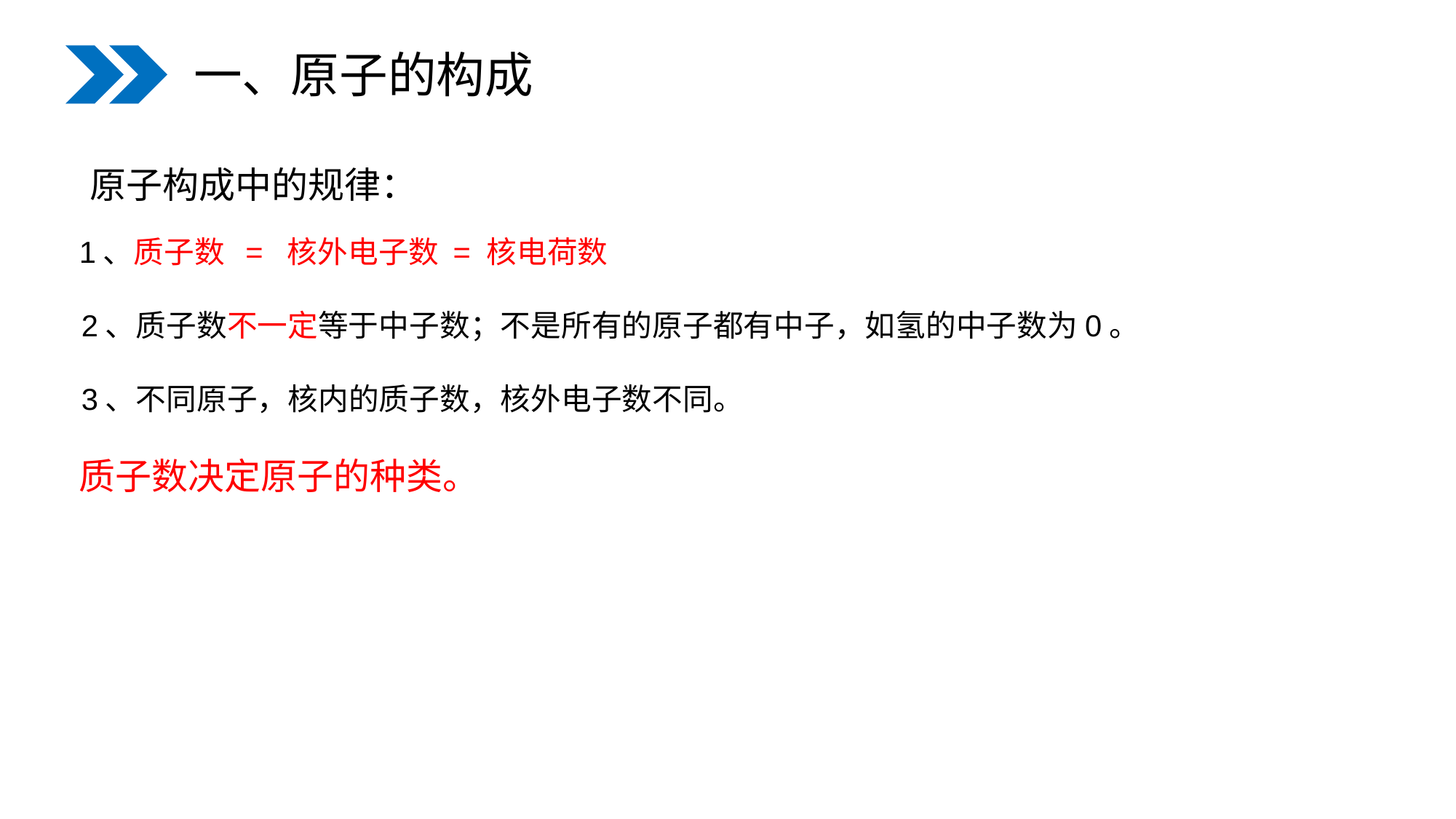

一、原子的构成
原子构成中的规律：
1、质子数  =  核外电子数 = 核电荷数

  2、质子数不一定等于中子数；不是所有的原子都有中子，如氢的中子数为0。
  3、不同原子，核内的质子数，核外电子数不同。
质子数决定原子的种类。